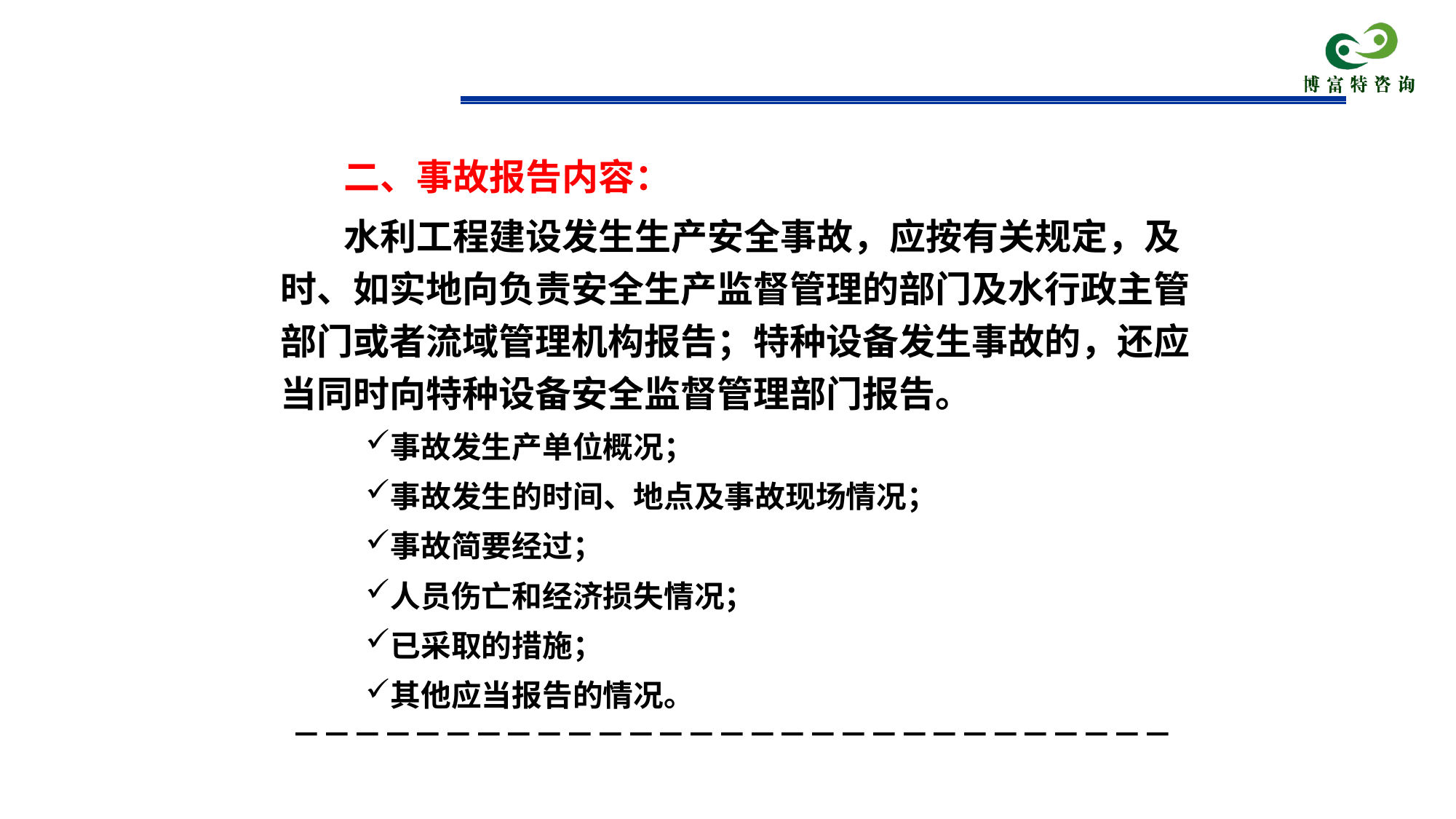

二、事故报告内容：
水利工程建设发生生产安全事故，应按有关规定，及时、如实地向负责安全生产监督管理的部门及水行政主管部门或者流域管理机构报告；特种设备发生事故的，还应当同时向特种设备安全监督管理部门报告。
事故发生产单位概况；
事故发生的时间、地点及事故现场情况；
事故简要经过；
人员伤亡和经济损失情况；
已采取的措施；
其他应当报告的情况。

－－－－－－－－－－－－－－－－－－－－－－－－－－－－－